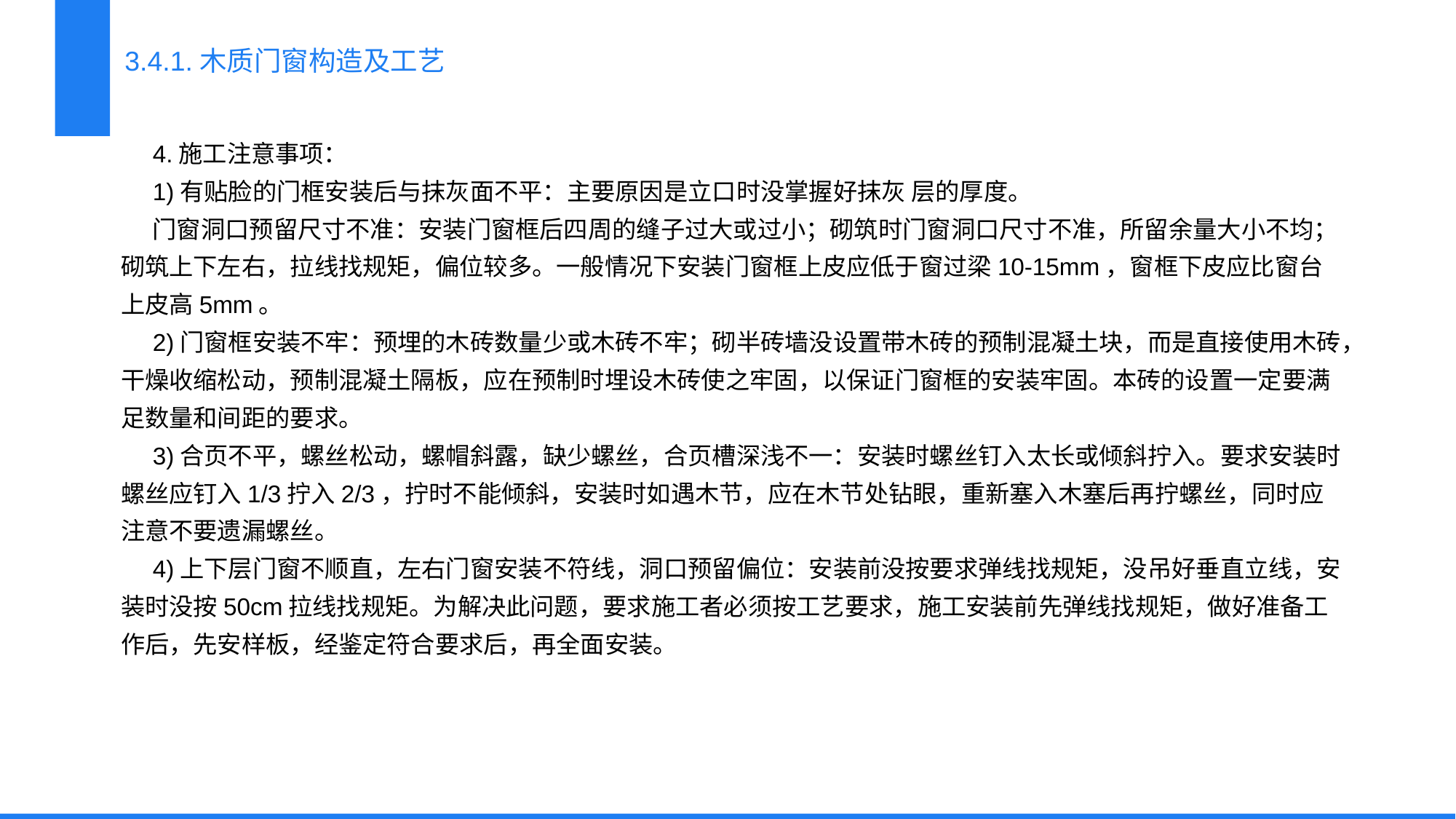

3.4.1.木质门窗构造及工艺

4.施工注意事项：
1)有贴脸的门框安装后与抹灰面不平：主要原因是立口时没掌握好抹灰 层的厚度。
门窗洞口预留尺寸不准：安装门窗框后四周的缝子过大或过小；砌筑时门窗洞口尺寸不准，所留余量大小不均；砌筑上下左右，拉线找规矩，偏位较多。一般情况下安装门窗框上皮应低于窗过梁10-15mm，窗框下皮应比窗台上皮高5mm。
2)门窗框安装不牢：预埋的木砖数量少或木砖不牢；砌半砖墙没设置带木砖的预制混凝土块，而是直接使用木砖，干燥收缩松动，预制混凝土隔板，应在预制时埋设木砖使之牢固，以保证门窗框的安装牢固。本砖的设置一定要满足数量和间距的要求。
3)合页不平，螺丝松动，螺帽斜露，缺少螺丝，合页槽深浅不一：安装时螺丝钉入太长或倾斜拧入。要求安装时螺丝应钉入1/3拧入2/3，拧时不能倾斜，安装时如遇木节，应在木节处钻眼，重新塞入木塞后再拧螺丝，同时应注意不要遗漏螺丝。
4)上下层门窗不顺直，左右门窗安装不符线，洞口预留偏位：安装前没按要求弹线找规矩，没吊好垂直立线，安装时没按50cm拉线找规矩。为解决此问题，要求施工者必须按工艺要求，施工安装前先弹线找规矩，做好准备工作后，先安样板，经鉴定符合要求后，再全面安装。